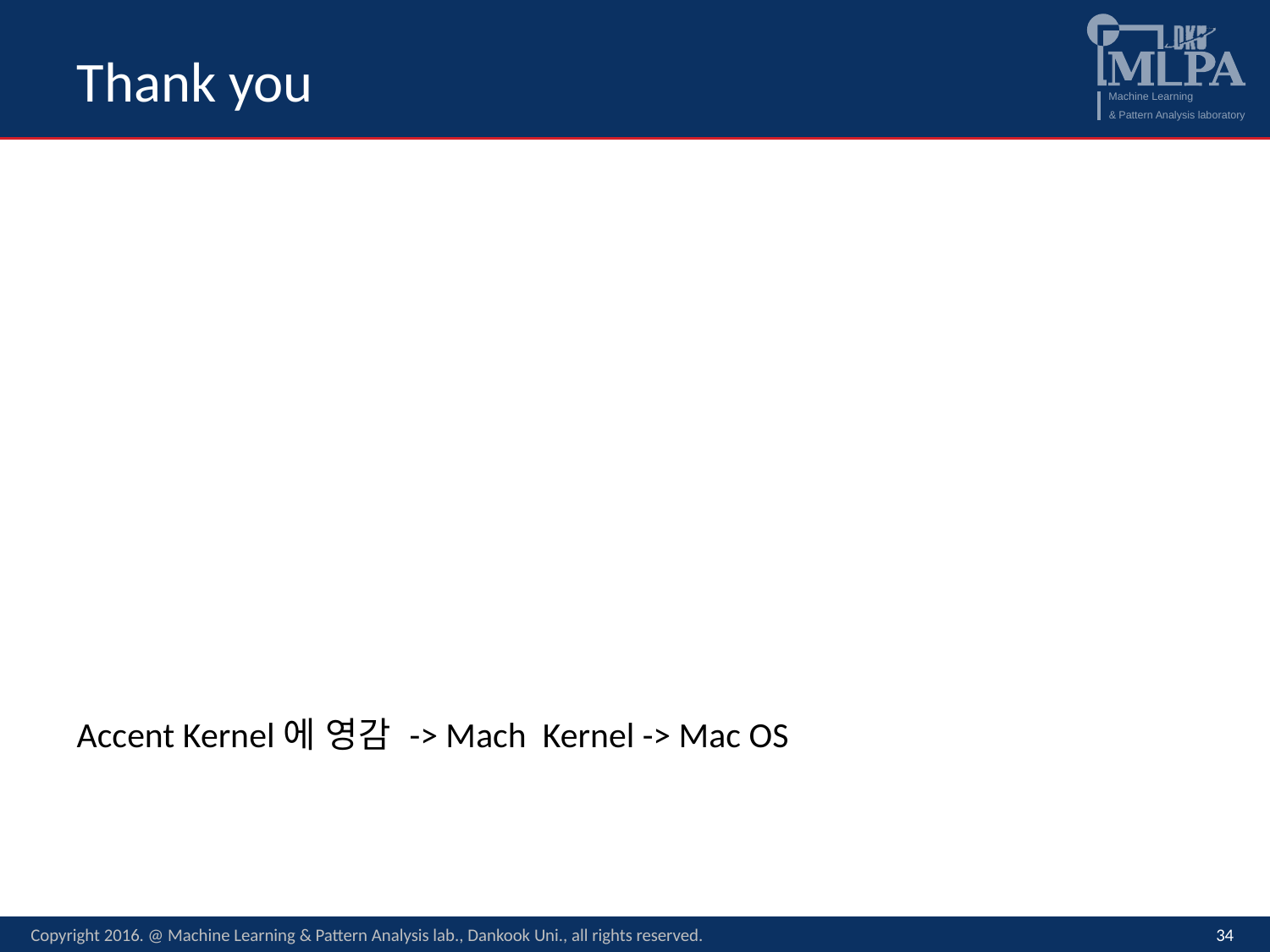

# Thank you

Accent Kernel에 영감 -> Mach  Kernel -> Mac OS
Copyright 2016. @ Machine Learning & Pattern Analysis lab., Dankook Uni., all rights reserved.
34